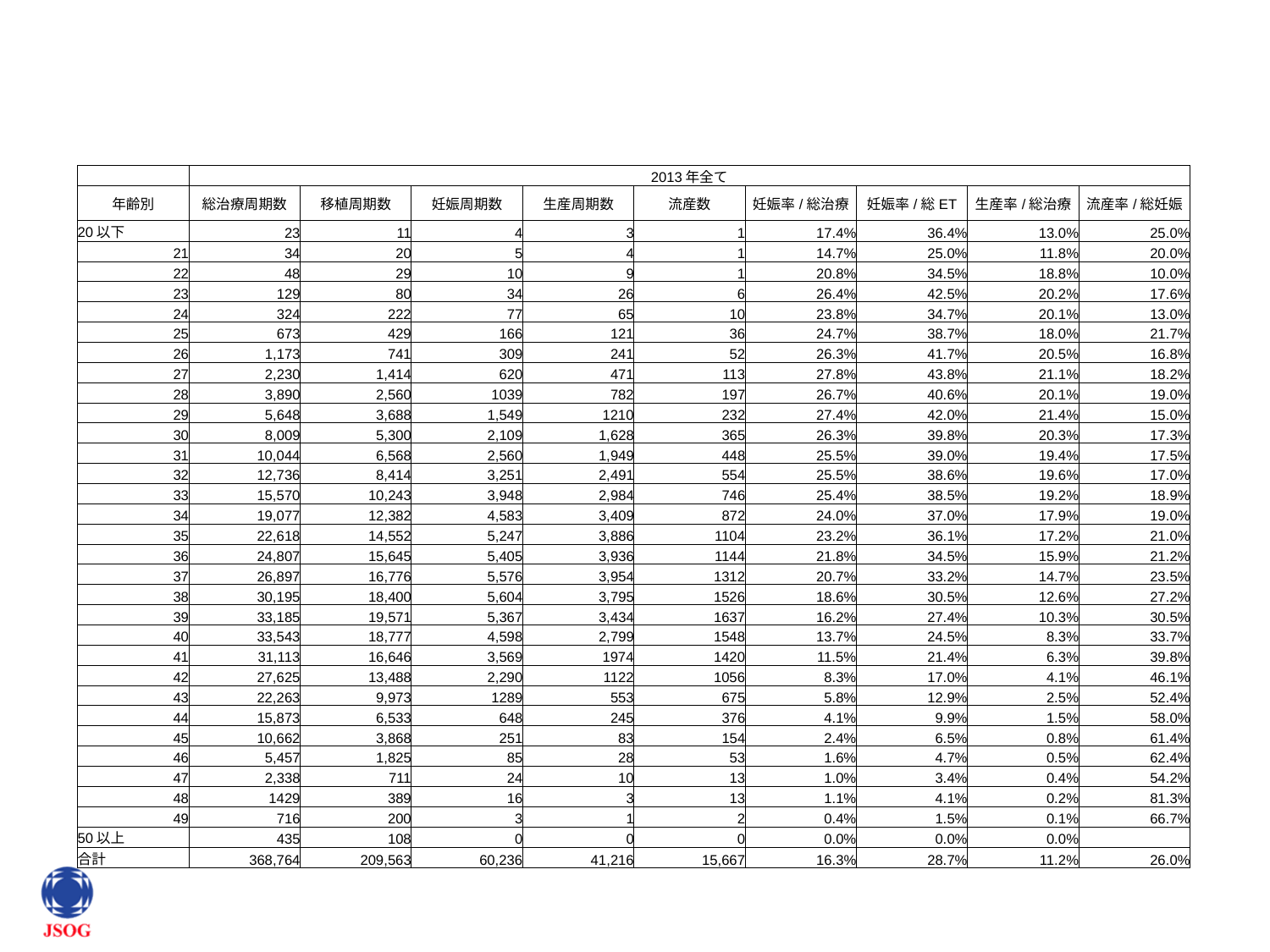

#
|  | 2013年全て |  |  |  |  |  |  |  |  |
| --- | --- | --- | --- | --- | --- | --- | --- | --- | --- |
| 年齢別 | 総治療周期数 | 移植周期数 | 妊娠周期数 | 生産周期数 | 流産数 | 妊娠率/総治療 | 妊娠率/総ET | 生産率/総治療 | 流産率/総妊娠 |
| 20以下 | 23 | 11 | 4 | 3 | 1 | 17.4% | 36.4% | 13.0% | 25.0% |
| 21 | 34 | 20 | 5 | 4 | 1 | 14.7% | 25.0% | 11.8% | 20.0% |
| 22 | 48 | 29 | 10 | 9 | 1 | 20.8% | 34.5% | 18.8% | 10.0% |
| 23 | 129 | 80 | 34 | 26 | 6 | 26.4% | 42.5% | 20.2% | 17.6% |
| 24 | 324 | 222 | 77 | 65 | 10 | 23.8% | 34.7% | 20.1% | 13.0% |
| 25 | 673 | 429 | 166 | 121 | 36 | 24.7% | 38.7% | 18.0% | 21.7% |
| 26 | 1,173 | 741 | 309 | 241 | 52 | 26.3% | 41.7% | 20.5% | 16.8% |
| 27 | 2,230 | 1,414 | 620 | 471 | 113 | 27.8% | 43.8% | 21.1% | 18.2% |
| 28 | 3,890 | 2,560 | 1039 | 782 | 197 | 26.7% | 40.6% | 20.1% | 19.0% |
| 29 | 5,648 | 3,688 | 1,549 | 1210 | 232 | 27.4% | 42.0% | 21.4% | 15.0% |
| 30 | 8,009 | 5,300 | 2,109 | 1,628 | 365 | 26.3% | 39.8% | 20.3% | 17.3% |
| 31 | 10,044 | 6,568 | 2,560 | 1,949 | 448 | 25.5% | 39.0% | 19.4% | 17.5% |
| 32 | 12,736 | 8,414 | 3,251 | 2,491 | 554 | 25.5% | 38.6% | 19.6% | 17.0% |
| 33 | 15,570 | 10,243 | 3,948 | 2,984 | 746 | 25.4% | 38.5% | 19.2% | 18.9% |
| 34 | 19,077 | 12,382 | 4,583 | 3,409 | 872 | 24.0% | 37.0% | 17.9% | 19.0% |
| 35 | 22,618 | 14,552 | 5,247 | 3,886 | 1104 | 23.2% | 36.1% | 17.2% | 21.0% |
| 36 | 24,807 | 15,645 | 5,405 | 3,936 | 1144 | 21.8% | 34.5% | 15.9% | 21.2% |
| 37 | 26,897 | 16,776 | 5,576 | 3,954 | 1312 | 20.7% | 33.2% | 14.7% | 23.5% |
| 38 | 30,195 | 18,400 | 5,604 | 3,795 | 1526 | 18.6% | 30.5% | 12.6% | 27.2% |
| 39 | 33,185 | 19,571 | 5,367 | 3,434 | 1637 | 16.2% | 27.4% | 10.3% | 30.5% |
| 40 | 33,543 | 18,777 | 4,598 | 2,799 | 1548 | 13.7% | 24.5% | 8.3% | 33.7% |
| 41 | 31,113 | 16,646 | 3,569 | 1974 | 1420 | 11.5% | 21.4% | 6.3% | 39.8% |
| 42 | 27,625 | 13,488 | 2,290 | 1122 | 1056 | 8.3% | 17.0% | 4.1% | 46.1% |
| 43 | 22,263 | 9,973 | 1289 | 553 | 675 | 5.8% | 12.9% | 2.5% | 52.4% |
| 44 | 15,873 | 6,533 | 648 | 245 | 376 | 4.1% | 9.9% | 1.5% | 58.0% |
| 45 | 10,662 | 3,868 | 251 | 83 | 154 | 2.4% | 6.5% | 0.8% | 61.4% |
| 46 | 5,457 | 1,825 | 85 | 28 | 53 | 1.6% | 4.7% | 0.5% | 62.4% |
| 47 | 2,338 | 711 | 24 | 10 | 13 | 1.0% | 3.4% | 0.4% | 54.2% |
| 48 | 1429 | 389 | 16 | 3 | 13 | 1.1% | 4.1% | 0.2% | 81.3% |
| 49 | 716 | 200 | 3 | 1 | 2 | 0.4% | 1.5% | 0.1% | 66.7% |
| 50以上 | 435 | 108 | 0 | 0 | 0 | 0.0% | 0.0% | 0.0% |  |
| 合計 | 368,764 | 209,563 | 60,236 | 41,216 | 15,667 | 16.3% | 28.7% | 11.2% | 26.0% |